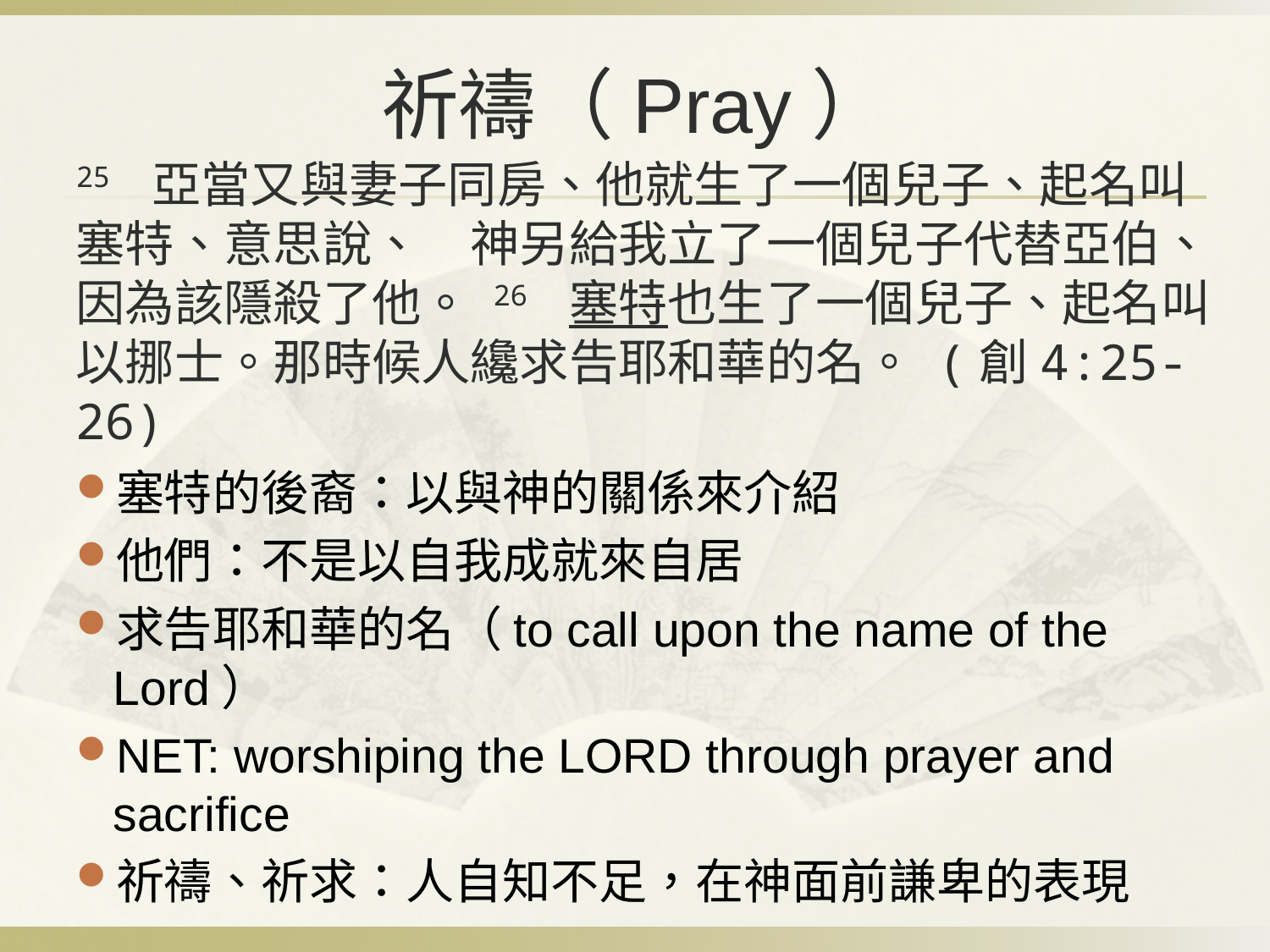

祈禱（Pray）
# 25 亞當又與妻子同房、他就生了一個兒子、起名叫塞特、意思說、　神另給我立了一個兒子代替亞伯、因為該隱殺了他。 26 塞特也生了一個兒子、起名叫以挪士。那時候人纔求告耶和華的名。 (創4:25-26)
塞特的後裔：以與神的關係來介紹
他們：不是以自我成就來自居
求告耶和華的名（to call upon the name of the Lord）
NET: worshiping the LORD through prayer and sacrifice
祈禱、祈求：人自知不足，在神面前謙卑的表現